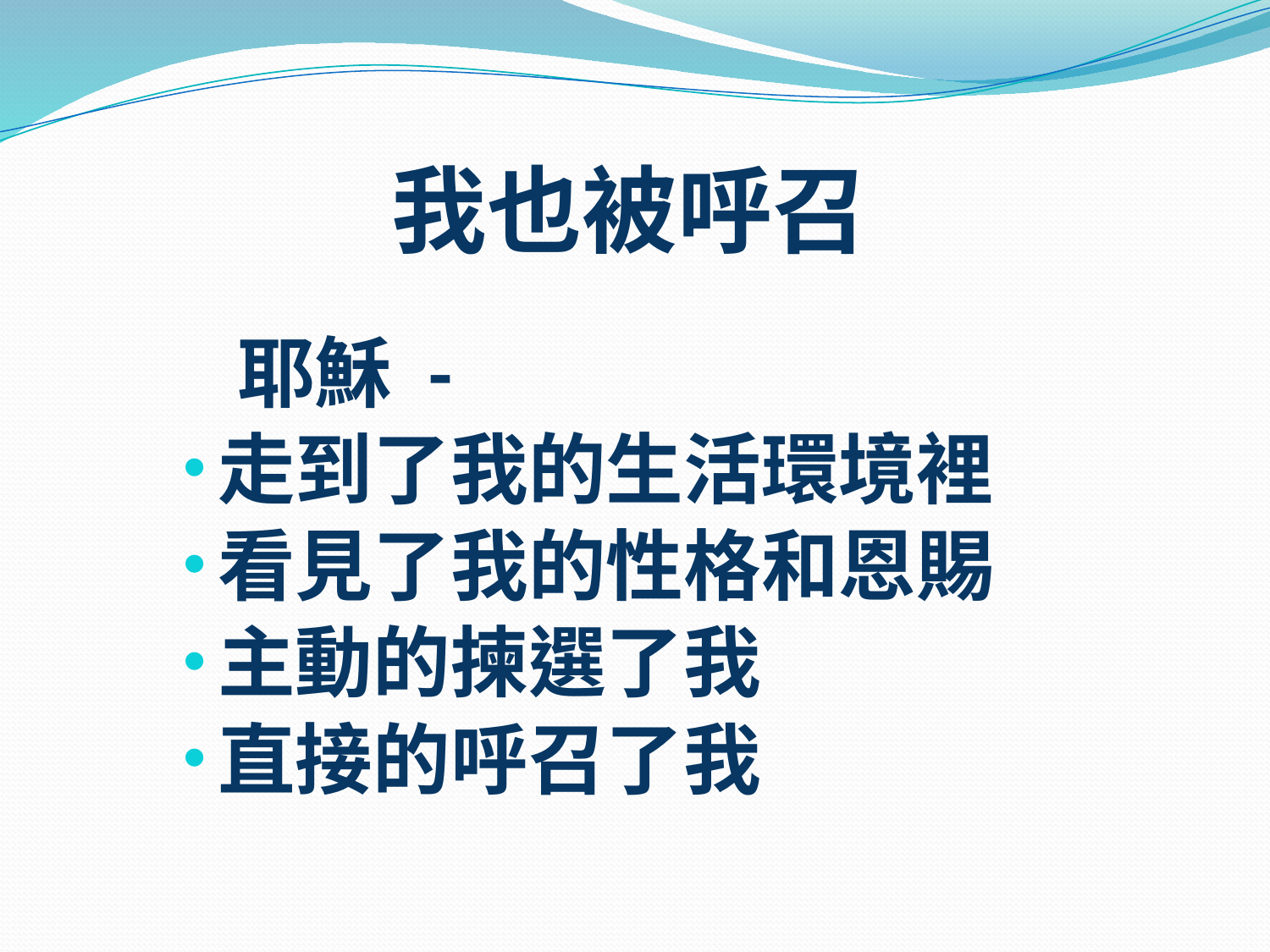

# 我也被呼召
  耶穌 -
走到了我的生活環境裡
看見了我的性格和恩賜
主動的揀選了我
直接的呼召了我